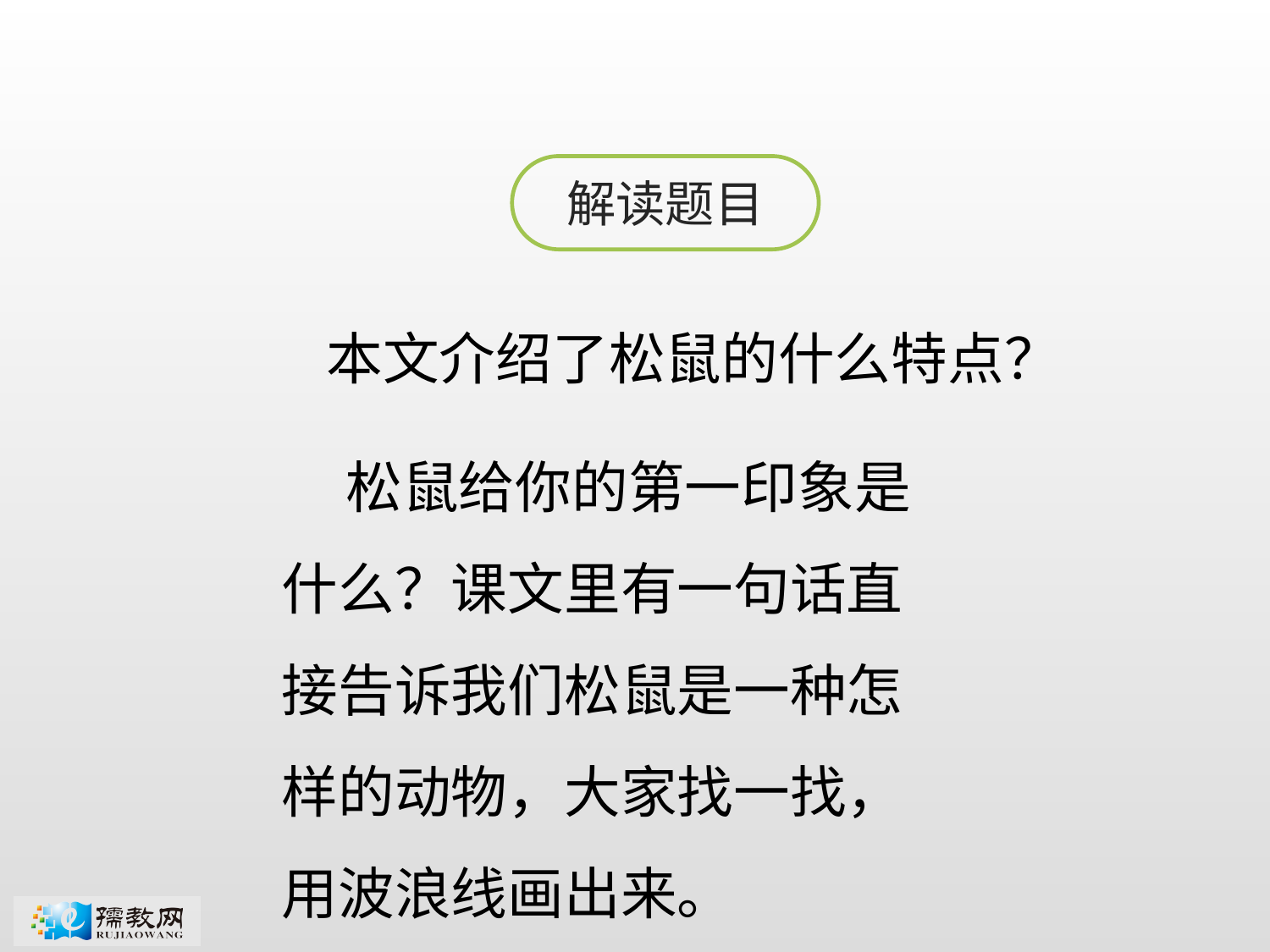

解读题目
本文介绍了松鼠的什么特点？
    松鼠给你的第一印象是什么？课文里有一句话直接告诉我们松鼠是一种怎样的动物，大家找一找，用波浪线画出来。